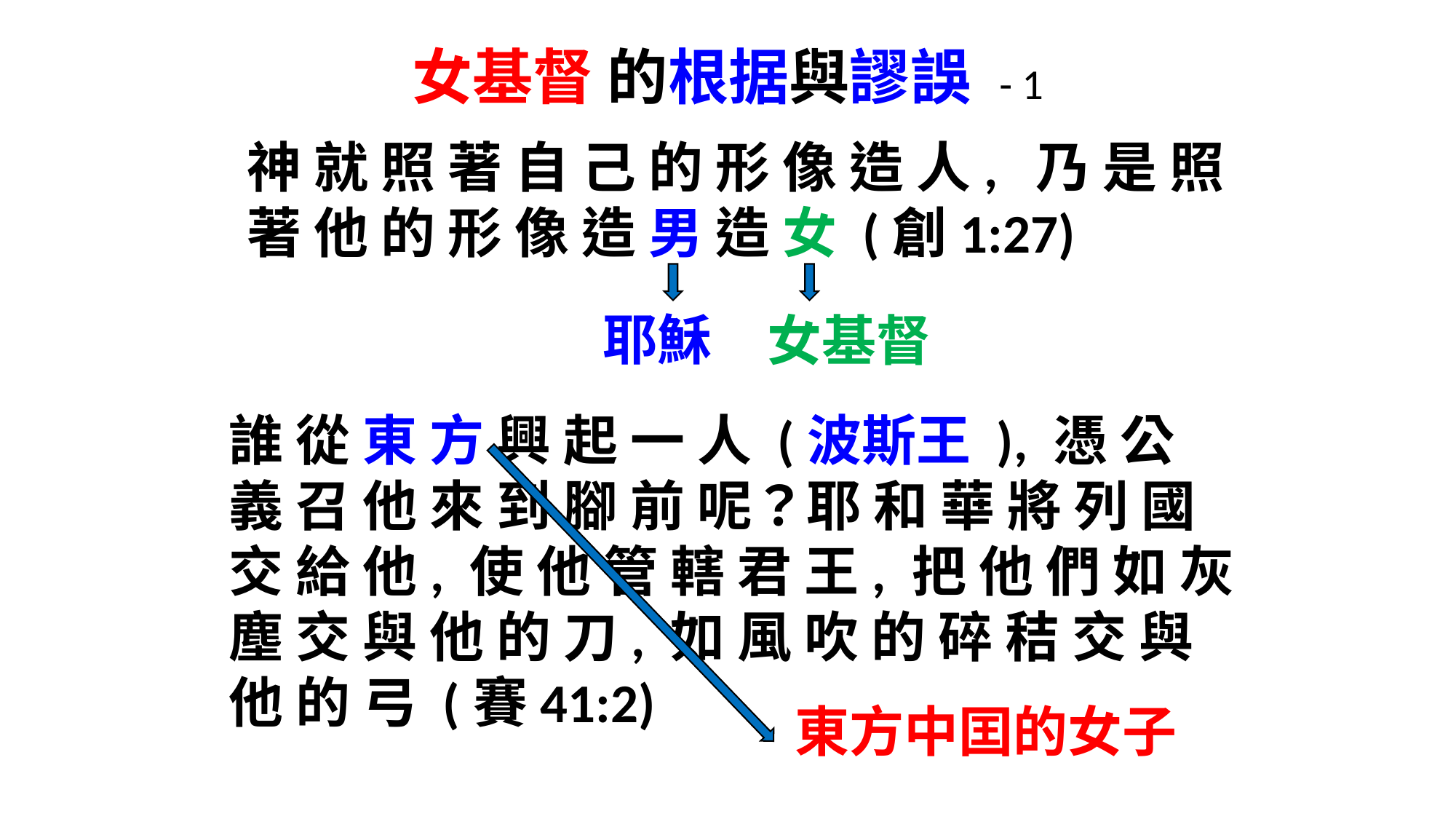

# 女基督 的根据與謬誤 - 1
神 就 照 著 自 己 的 形 像 造 人,  乃 是 照 著 他 的 形 像 造 男 造 女 (創1:27)

耶穌
女基督
誰 從 東 方 興 起 一 人 (波斯王 ), 憑 公 義 召 他 來 到 腳 前 呢？耶 和 華 將 列 國 交 給 他, 使 他 管 轄 君 王, 把 他 們 如 灰 塵 交 與 他 的 刀, 如 風 吹 的 碎 秸 交 與 他 的 弓 (賽41:2)

東方中囯的女子